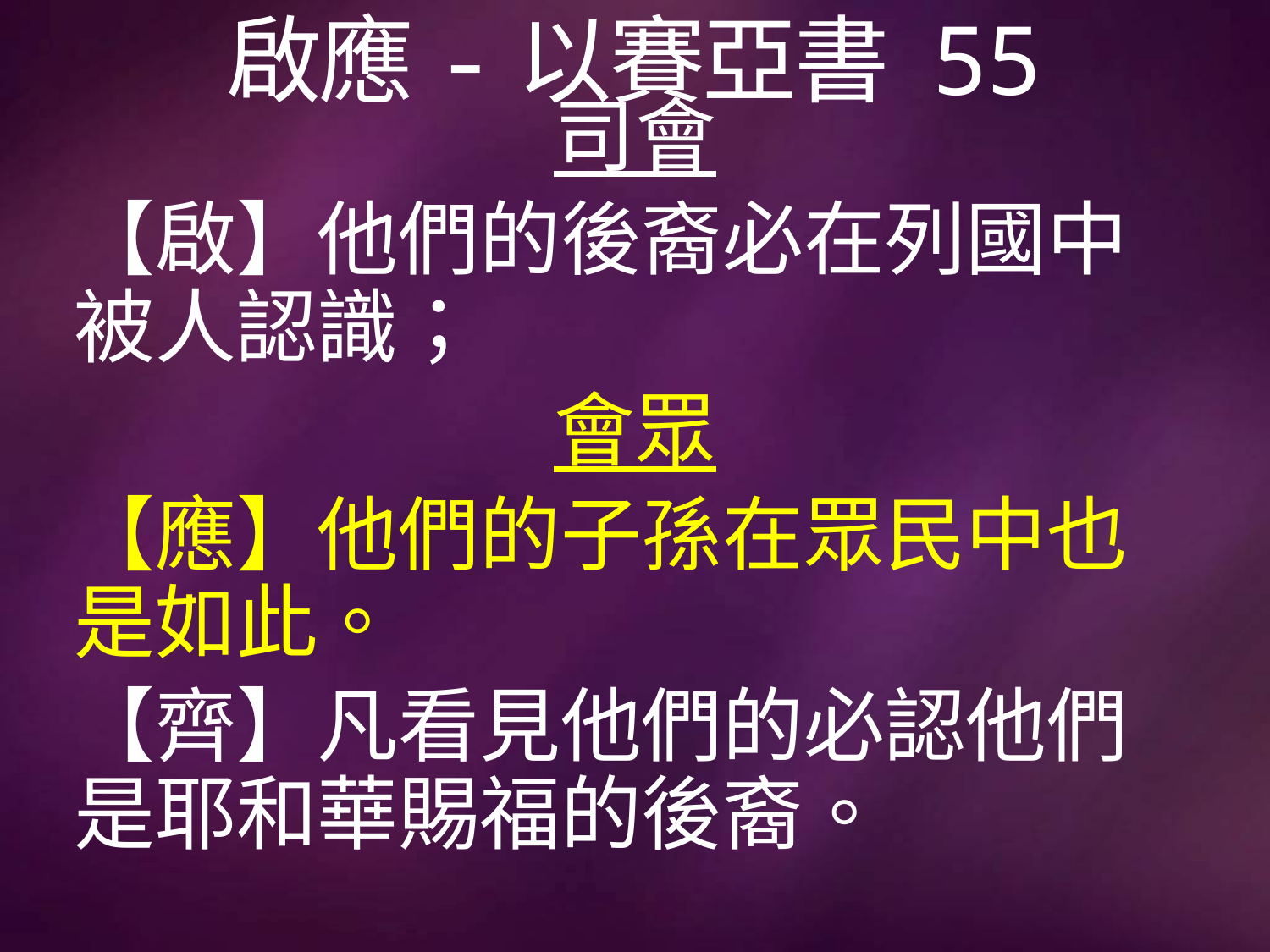

# 啟應-以賽亞書 55
司會
【啟】他們的後裔必在列國中被人認識；
會眾
【應】他們的子孫在眾民中也是如此。
【齊】凡看見他們的必認他們是耶和華賜福的後裔。